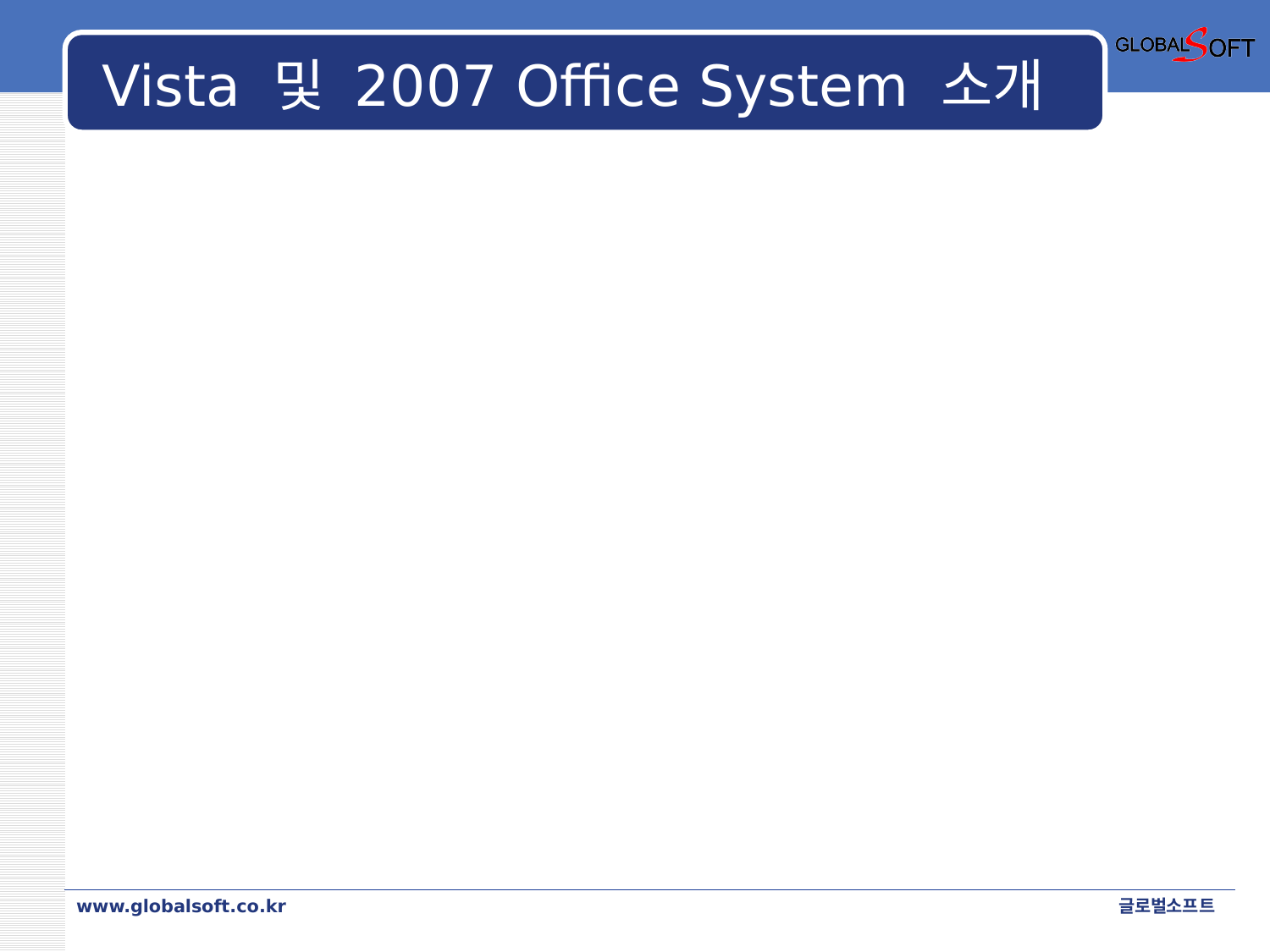

# Vista 및 2007 Office System 소개
www.globalsoft.co.kr
글로벌소프트